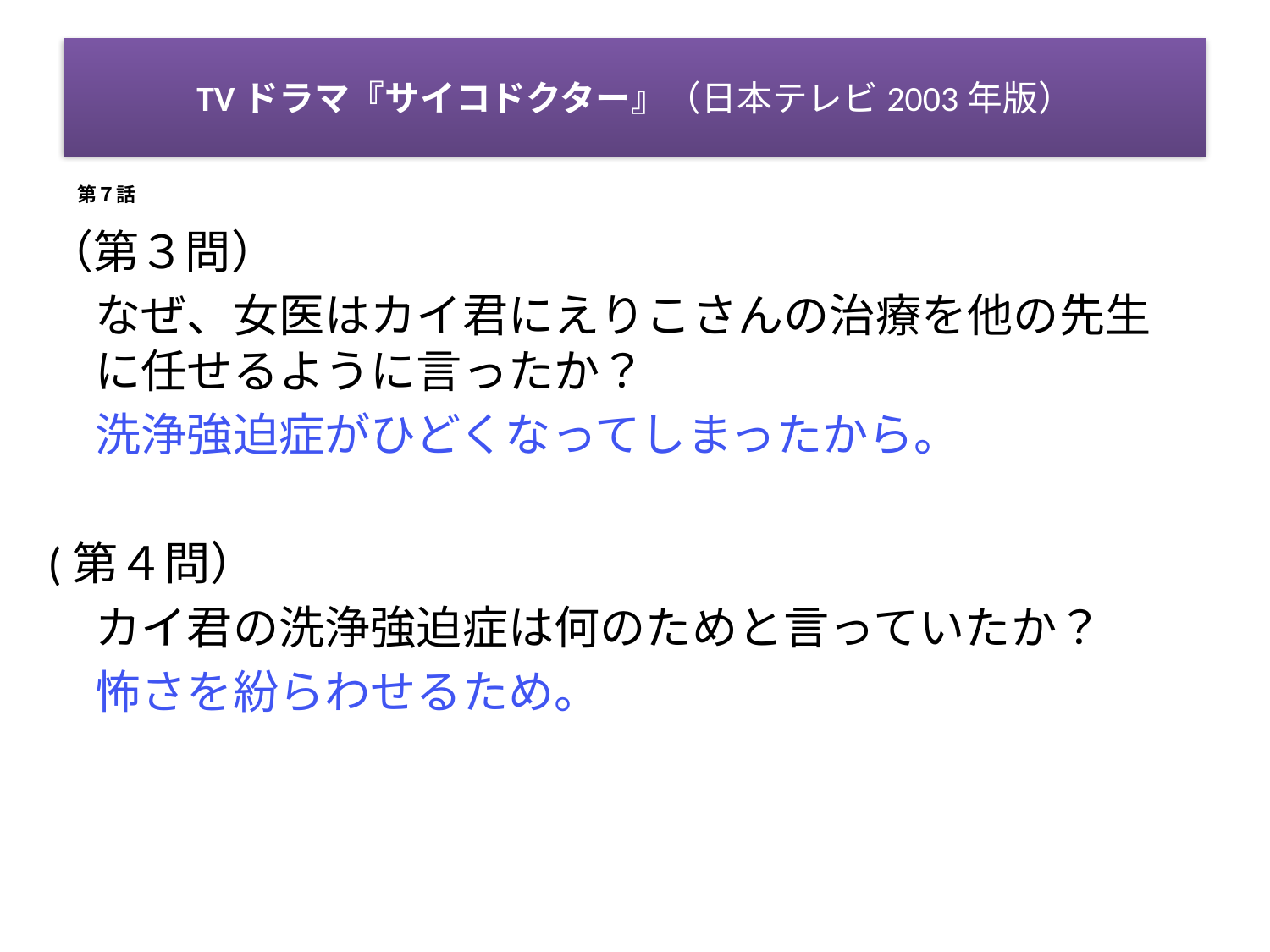

# TVドラマ『サイコドクター』（日本テレビ2003年版）
第７話
（第３問）
	なぜ、女医はカイ君にえりこさんの治療を他の先生に任せるように言ったか？
　	洗浄強迫症がひどくなってしまったから。

(第４問）
	カイ君の洗浄強迫症は何のためと言っていたか？
	怖さを紛らわせるため。